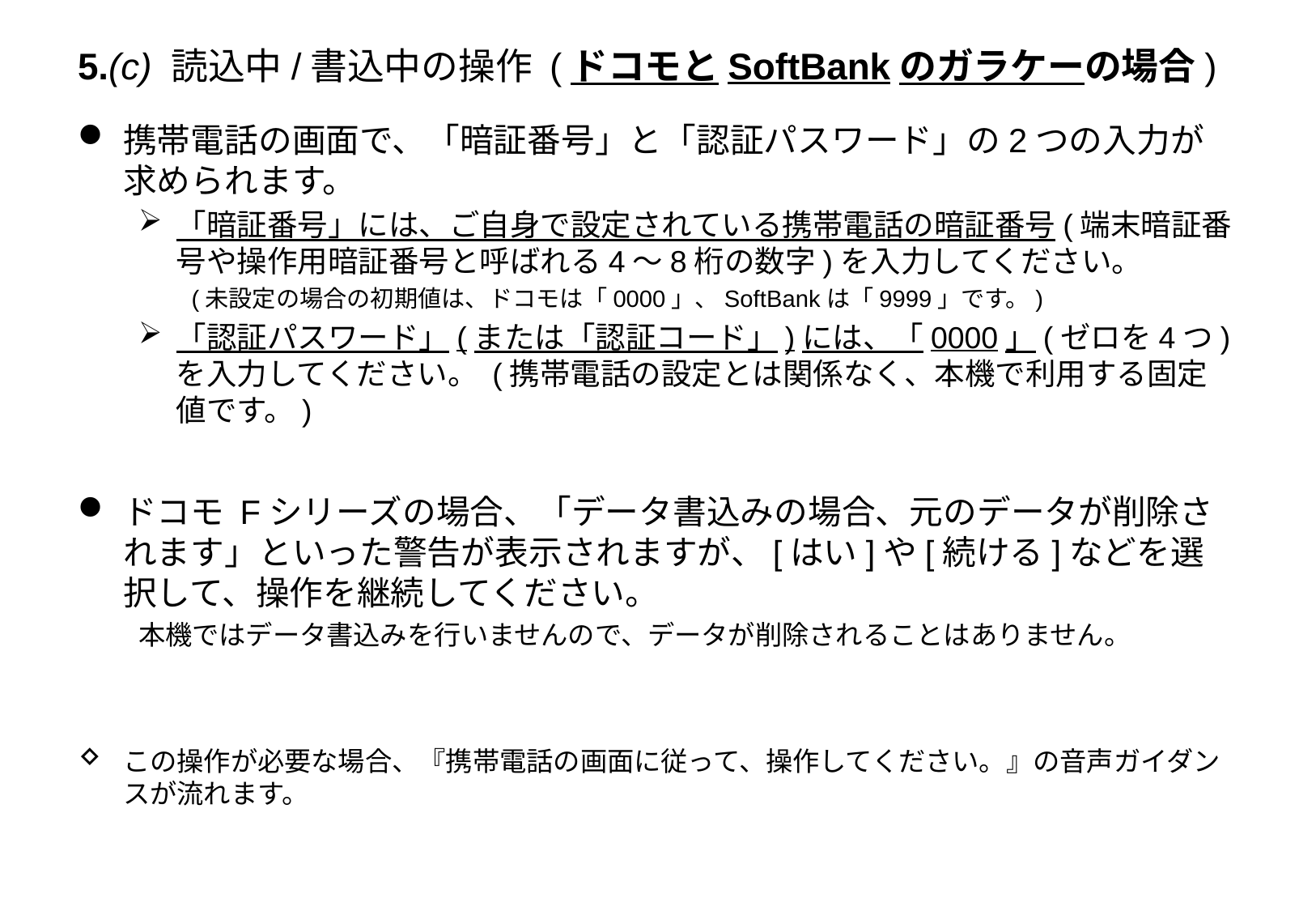

5.(c) 読込中/書込中の操作 (ドコモとSoftBankのガラケーの場合)
携帯電話の画面で、「暗証番号」と「認証パスワード」の2つの入力が求められます。
「暗証番号」には、ご自身で設定されている携帯電話の暗証番号(端末暗証番号や操作用暗証番号と呼ばれる4〜8桁の数字)を入力してください。
(未設定の場合の初期値は、ドコモは「0000」、SoftBankは「9999」です。)
「認証パスワード」(または「認証コード」)には、「0000」(ゼロを4つ)を入力してください。 (携帯電話の設定とは関係なく、本機で利用する固定値です。)
ドコモ Fシリーズの場合、「データ書込みの場合、元のデータが削除されます」といった警告が表示されますが、[はい]や[続ける]などを選択して、操作を継続してください。
本機ではデータ書込みを行いませんので、データが削除されることはありません。
この操作が必要な場合、『携帯電話の画面に従って、操作してください。』の音声ガイダンスが流れます。